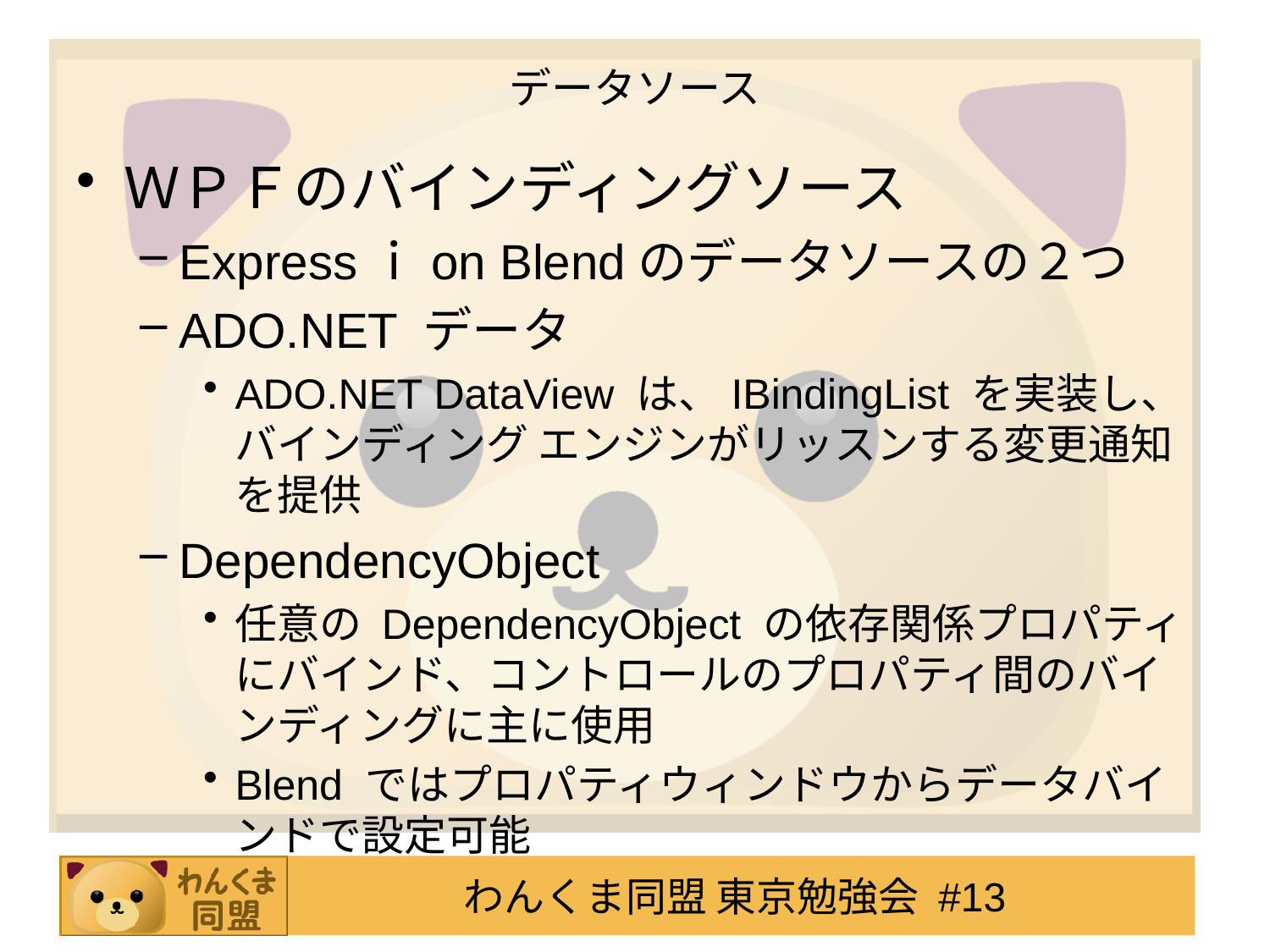

# データソース
ＷＰＦのバインディングソース
Expressｉon Blendのデータソースの２つ
ADO.NET データ
ADO.NET DataView は、IBindingList を実装し、バインディング エンジンがリッスンする変更通知を提供
DependencyObject
任意の DependencyObject の依存関係プロパティにバインド、コントロールのプロパティ間のバインディングに主に使用
Blend ではプロパティウィンドウからデータバインドで設定可能